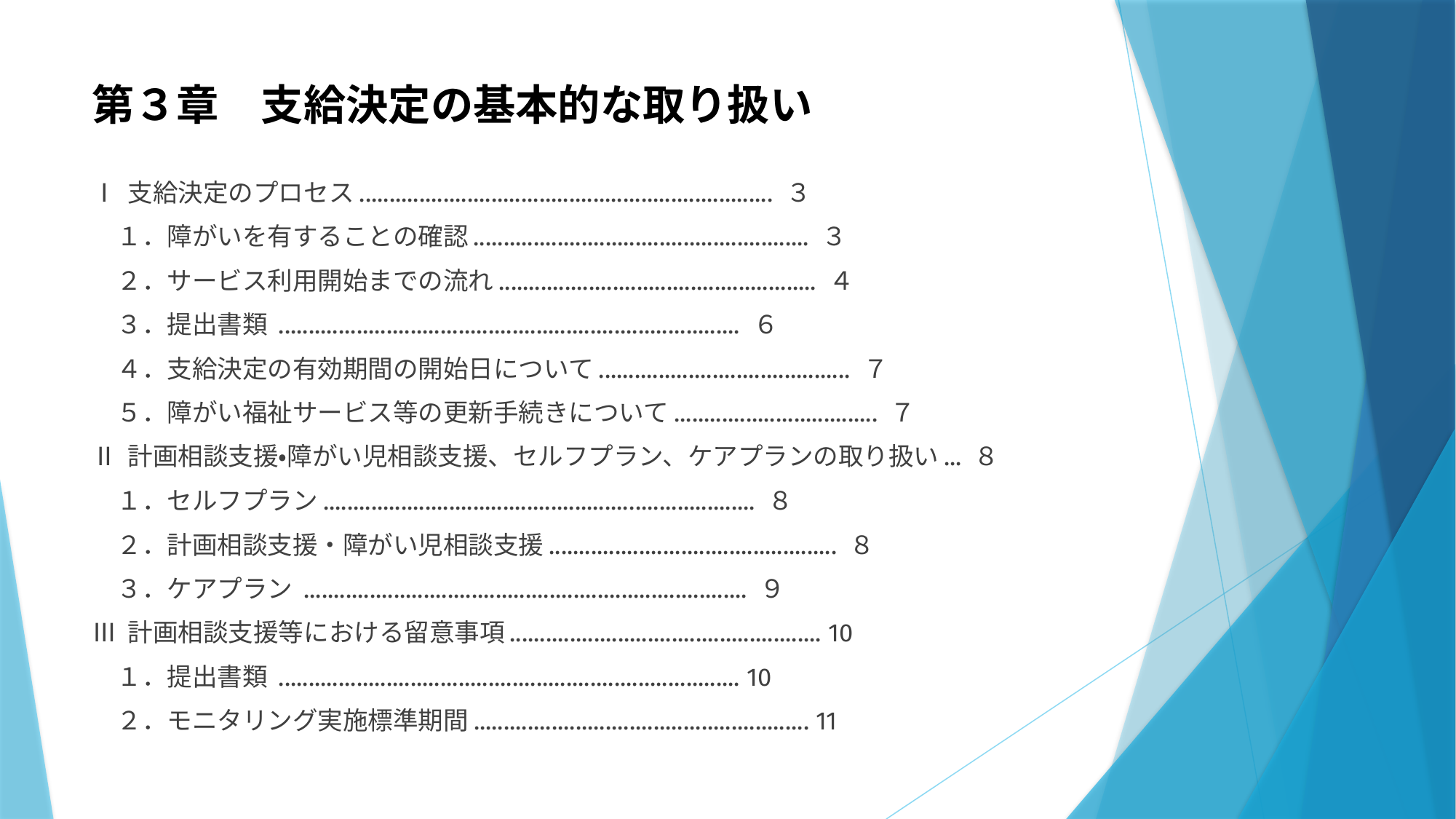

# 第３章　支給決定の基本的な取り扱い
Ⅰ 支給決定のプロセス..................................................................... ３
　１．障がいを有することの確認........................................................ ３
　２．サービス利用開始までの流れ..................................................... ４
　３．提出書類 ............................................................................. ６
　４．支給決定の有効期間の開始日について.......................................... ７
　５．障がい福祉サービス等の更新手続きについて.................................. ７
Ⅱ 計画相談支援・障がい児相談支援、セルフプラン、ケアプランの取り扱い... ８
　１．セルフプラン........................................................................ ８
　２．計画相談支援・障がい児相談支援................................................ ８
　３．ケアプラン .......................................................................... ９
Ⅲ 計画相談支援等における留意事項.................................................... 10
　１．提出書類 ............................................................................. 10
　２．モニタリング実施標準期間........................................................ 11